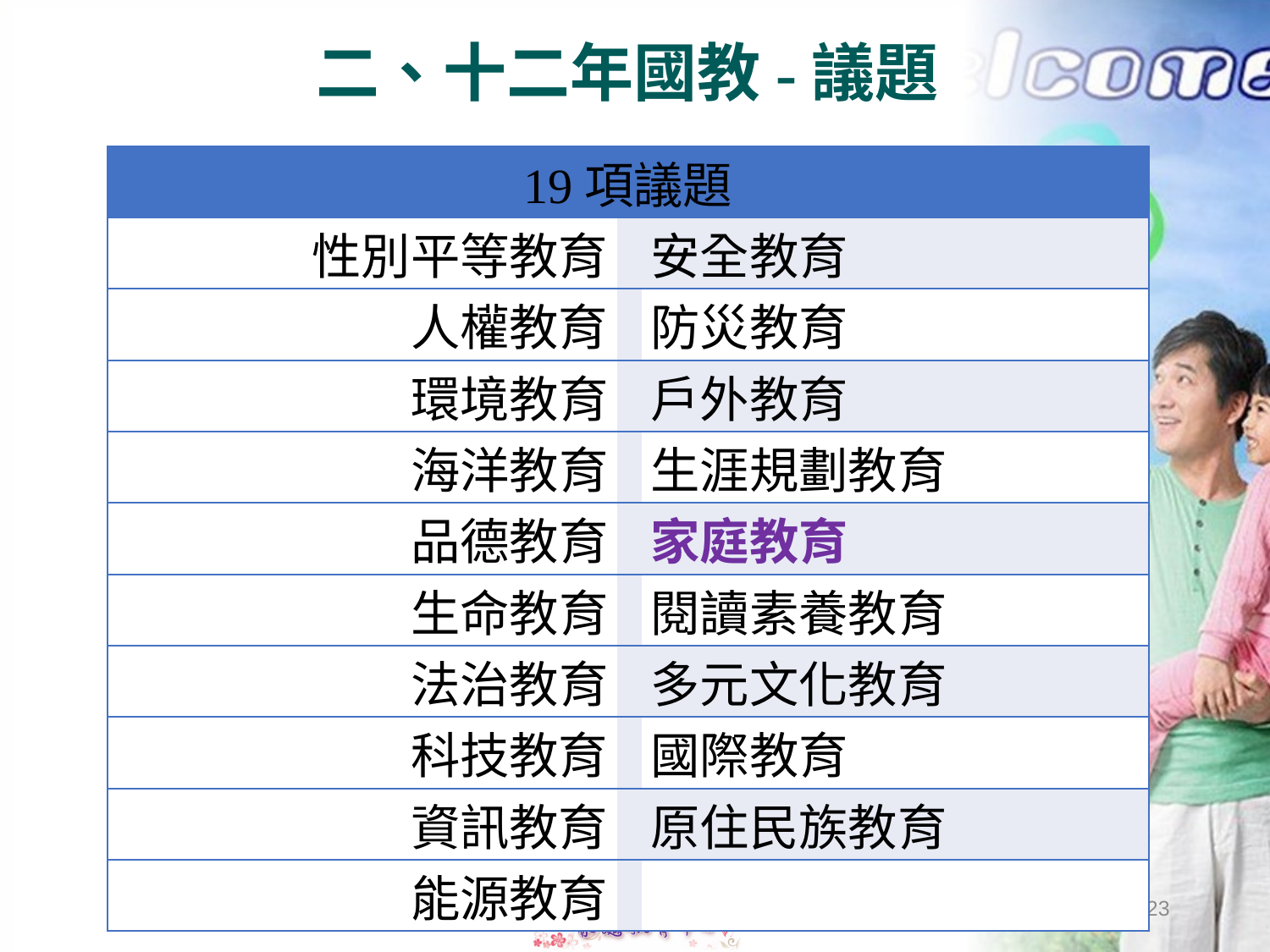

二、十二年國教-議題
| 19項議題 |  |  |
| --- | --- | --- |
| 性別平等教育 |  | 安全教育 |
| 人權教育 |  | 防災教育 |
| 環境教育 |  | 戶外教育 |
| 海洋教育 |  | 生涯規劃教育 |
| 品德教育 |  | 家庭教育 |
| 生命教育 |  | 閱讀素養教育 |
| 法治教育 |  | 多元文化教育 |
| 科技教育 |  | 國際教育 |
| 資訊教育 |  | 原住民族教育 |
| 能源教育 |  |  |
23